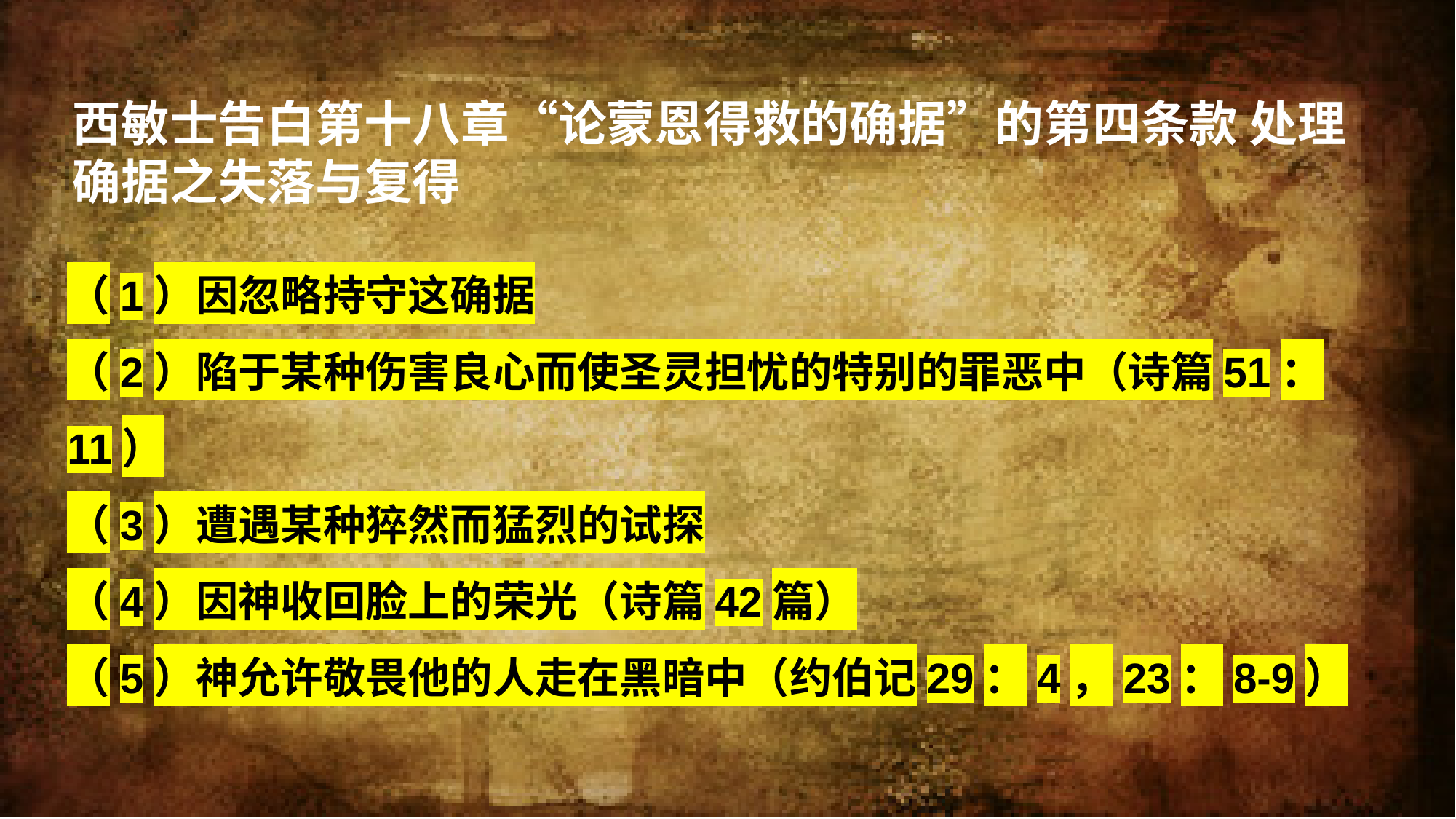

西敏士告白第十八章“论蒙恩得救的确据”的第四条款 处理确据之失落与复得
（1）因忽略持守这确据
（2）陷于某种伤害良心而使圣灵担忧的特别的罪恶中（诗篇51：11）
（3）遭遇某种猝然而猛烈的试探
（4）因神收回脸上的荣光（诗篇42篇）
（5）神允许敬畏他的人走在黑暗中（约伯记29：4，23：8-9）